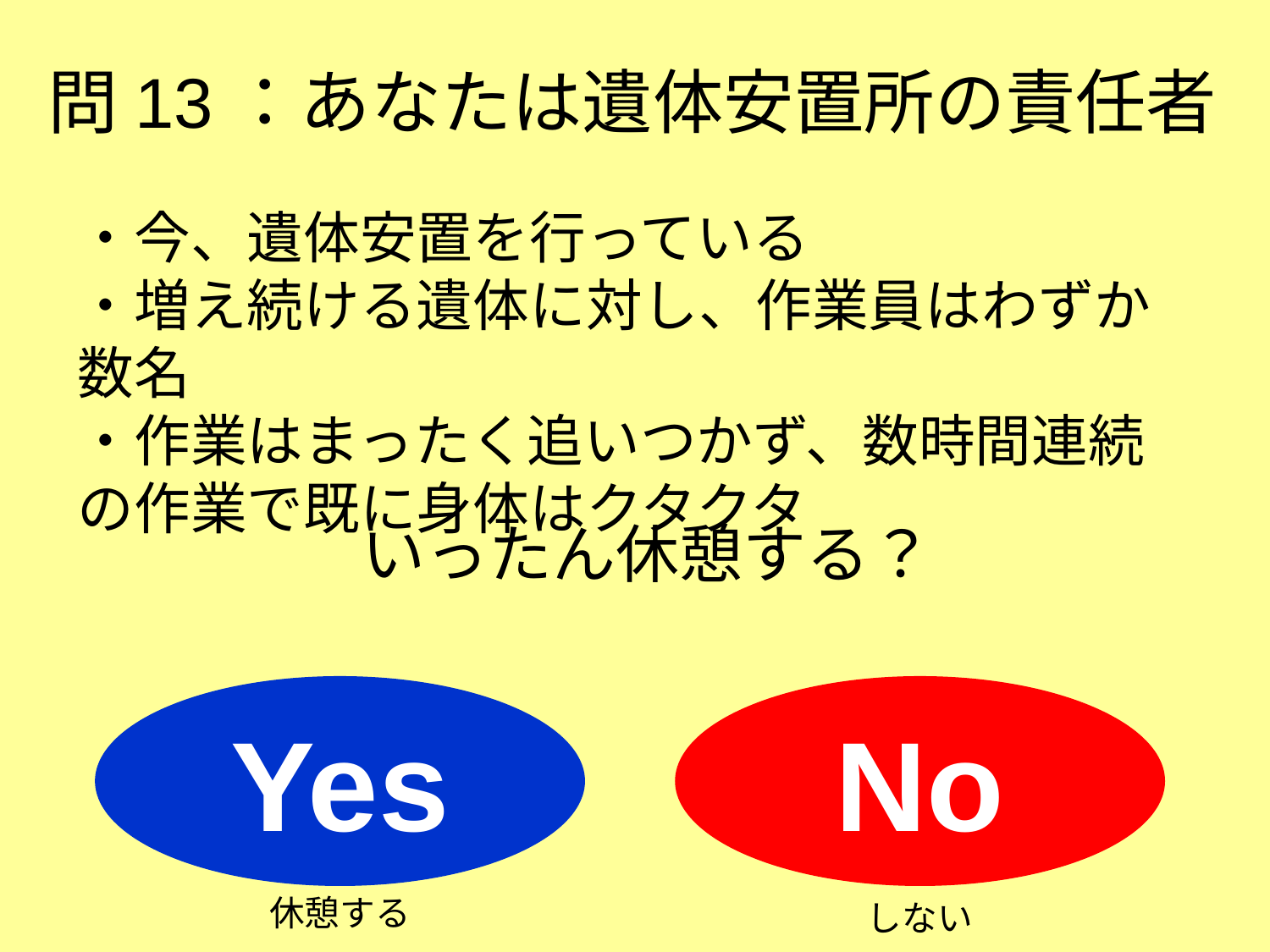

問13：あなたは遺体安置所の責任者
・今、遺体安置を行っている
・増え続ける遺体に対し、作業員はわずか数名
・作業はまったく追いつかず、数時間連続の作業で既に身体はクタクタ
いったん休憩する？
Yes
No
休憩する
しない